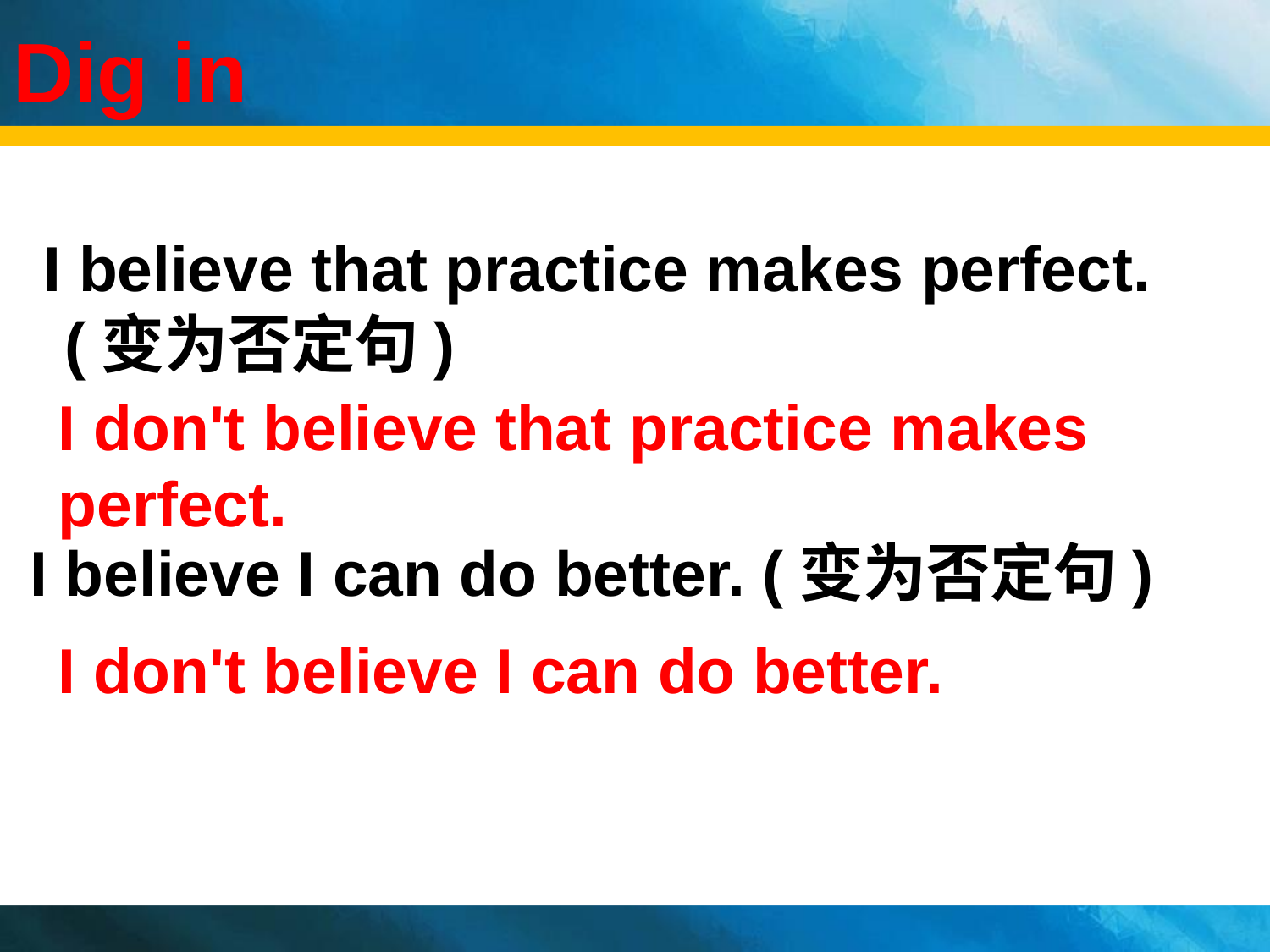

Dig in
  I believe that practice makes perfect.
   (变为否定句)

 I believe I can do better. (变为否定句)

  I don't believe that practice makes
  perfect.
  I don't believe I can do better.